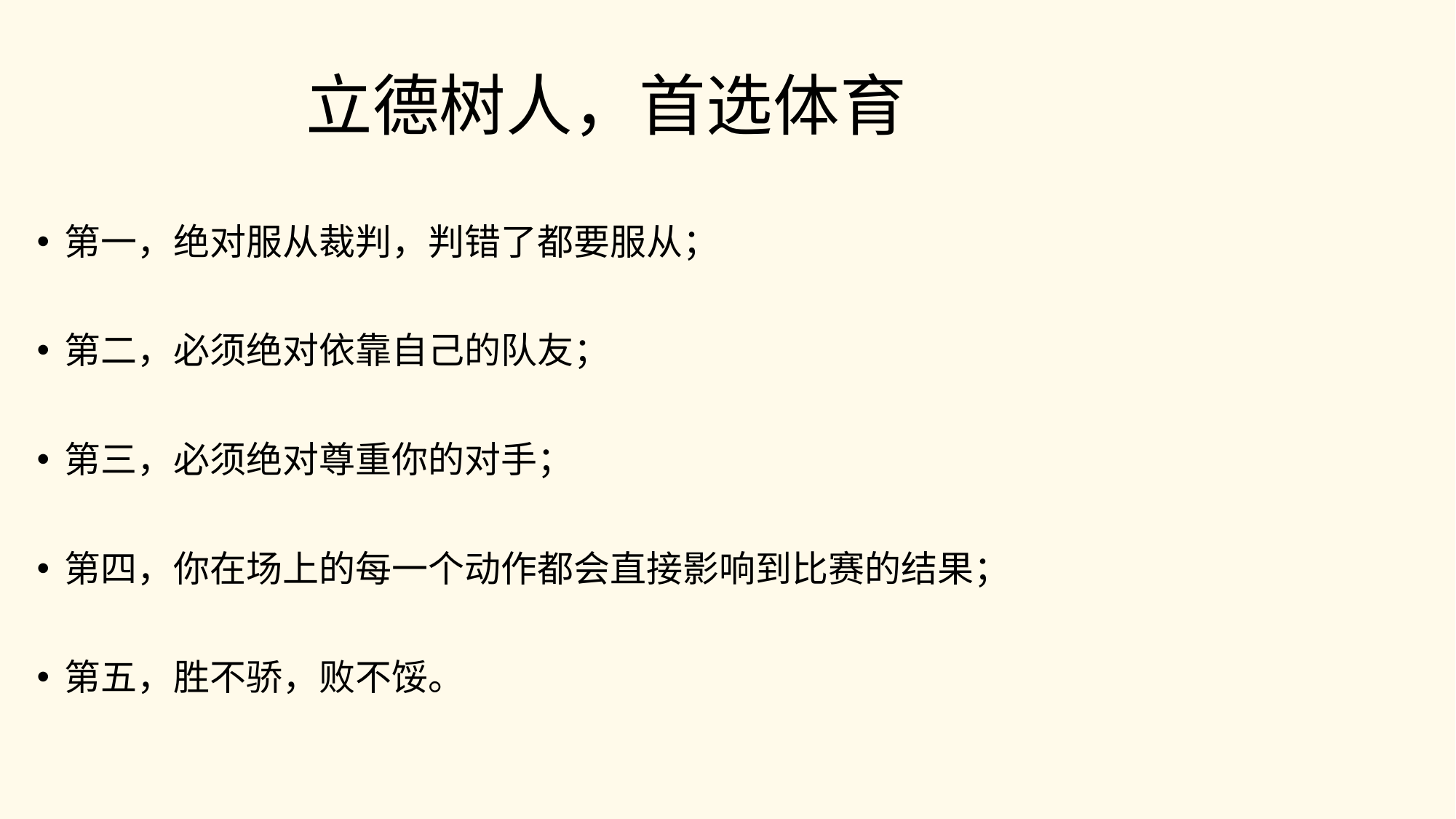

# 立德树人，首选体育
第一，绝对服从裁判，判错了都要服从；

第二，必须绝对依靠自己的队友；

第三，必须绝对尊重你的对手；

第四，你在场上的每一个动作都会直接影响到比赛的结果；

第五，胜不骄，败不馁。